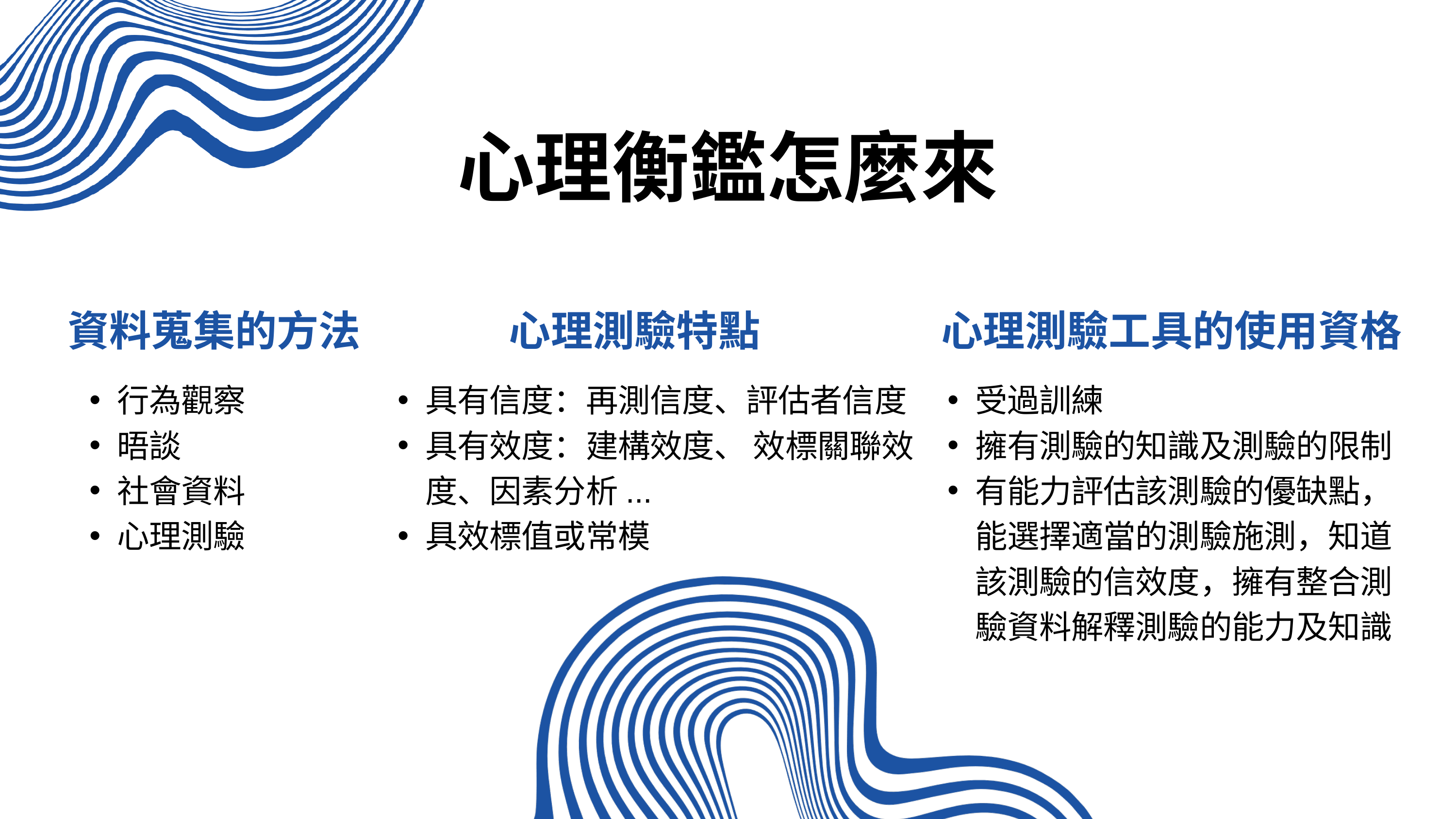

心理衡鑑怎麼來
資料蒐集的方法
行為觀察
晤談
社會資料
心理測驗
心理測驗特點
具有信度：再測信度、評估者信度
具有效度：建構效度、 效標關聯效度、因素分析...
具效標值或常模
心理測驗工具的使用資格
受過訓練
擁有測驗的知識及測驗的限制
有能力評估該測驗的優缺點，能選擇適當的測驗施測，知道該測驗的信效度，擁有整合測驗資料解釋測驗的能力及知識